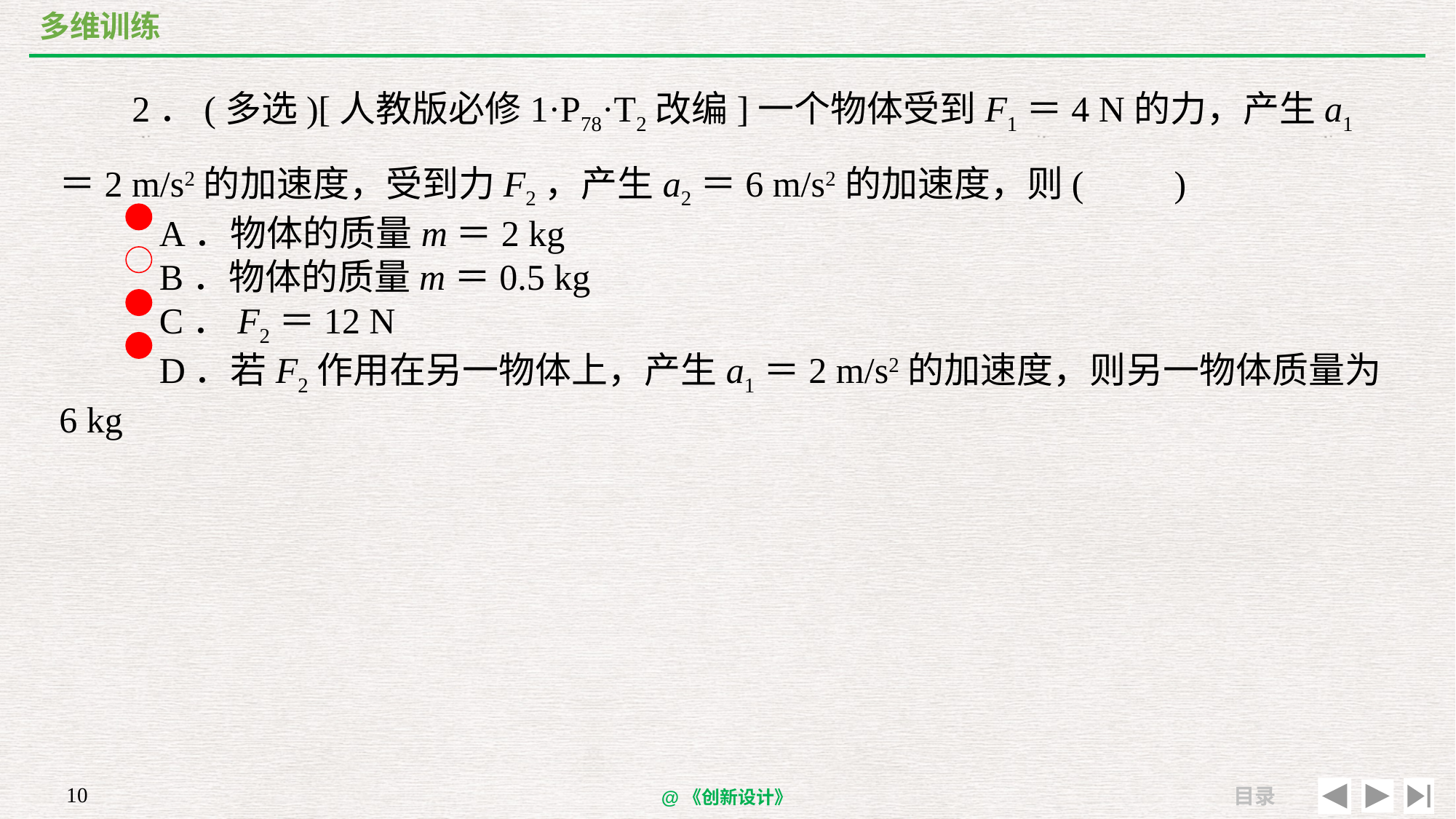

多维训练
2．(多选)[人教版必修1·P78·T2改编]一个物体受到F1＝4 N的力，产生a1＝2 m/s2的加速度，受到力F2，产生a2＝6 m/s2的加速度，则(　　)
   A．物体的质量m＝2 kg
   B．物体的质量m＝0.5 kg
   C．F2＝12 N
   D．若F2作用在另一物体上，产生a1＝2 m/s2的加速度，则另一物体质量为6 kg